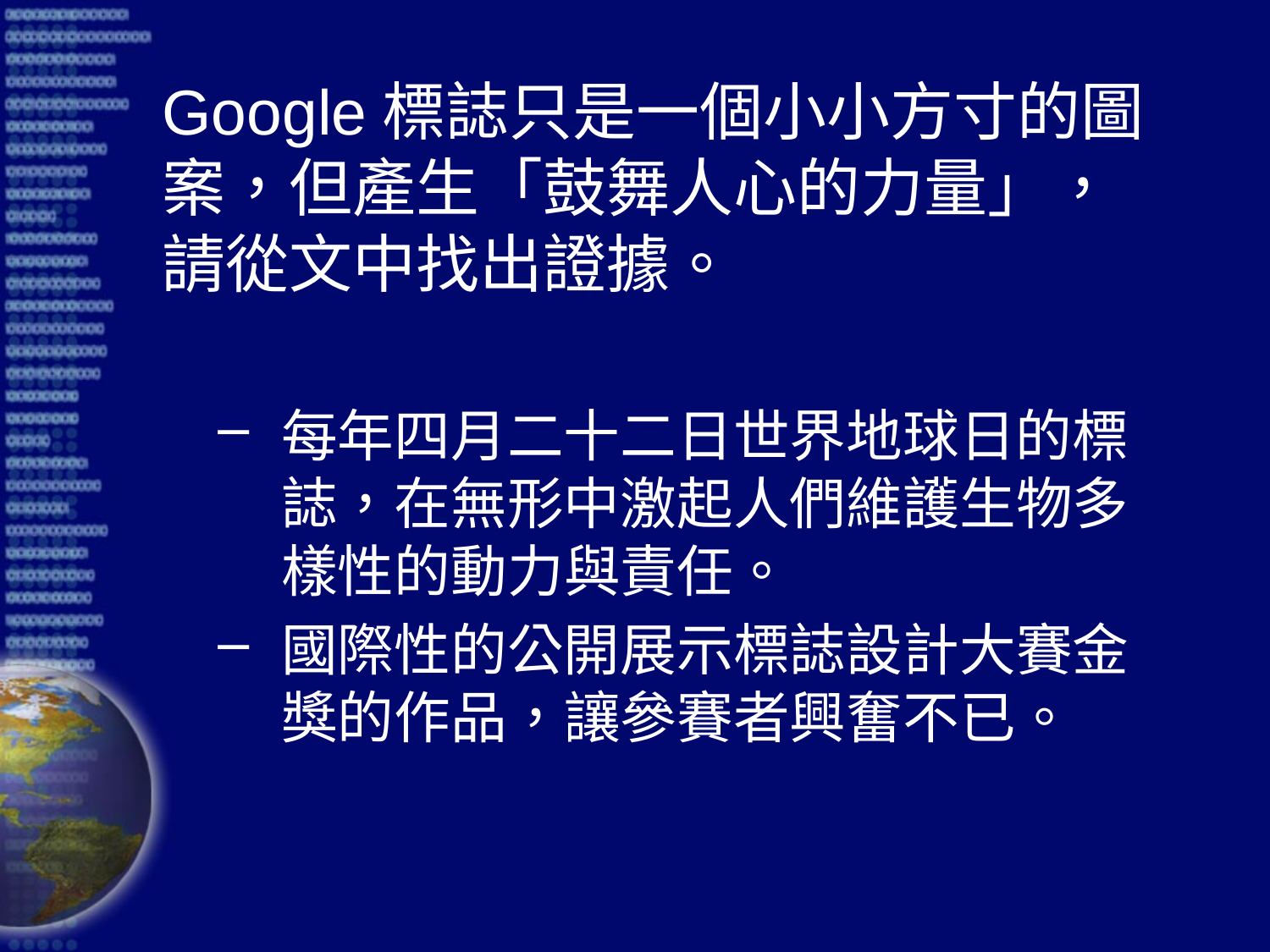

Google標誌只是一個小小方寸的圖案，但產生「鼓舞人心的力量」，請從文中找出證據。

每年四月二十二日世界地球日的標誌，在無形中激起人們維護生物多樣性的動力與責任。
國際性的公開展示標誌設計大賽金獎的作品，讓參賽者興奮不已。